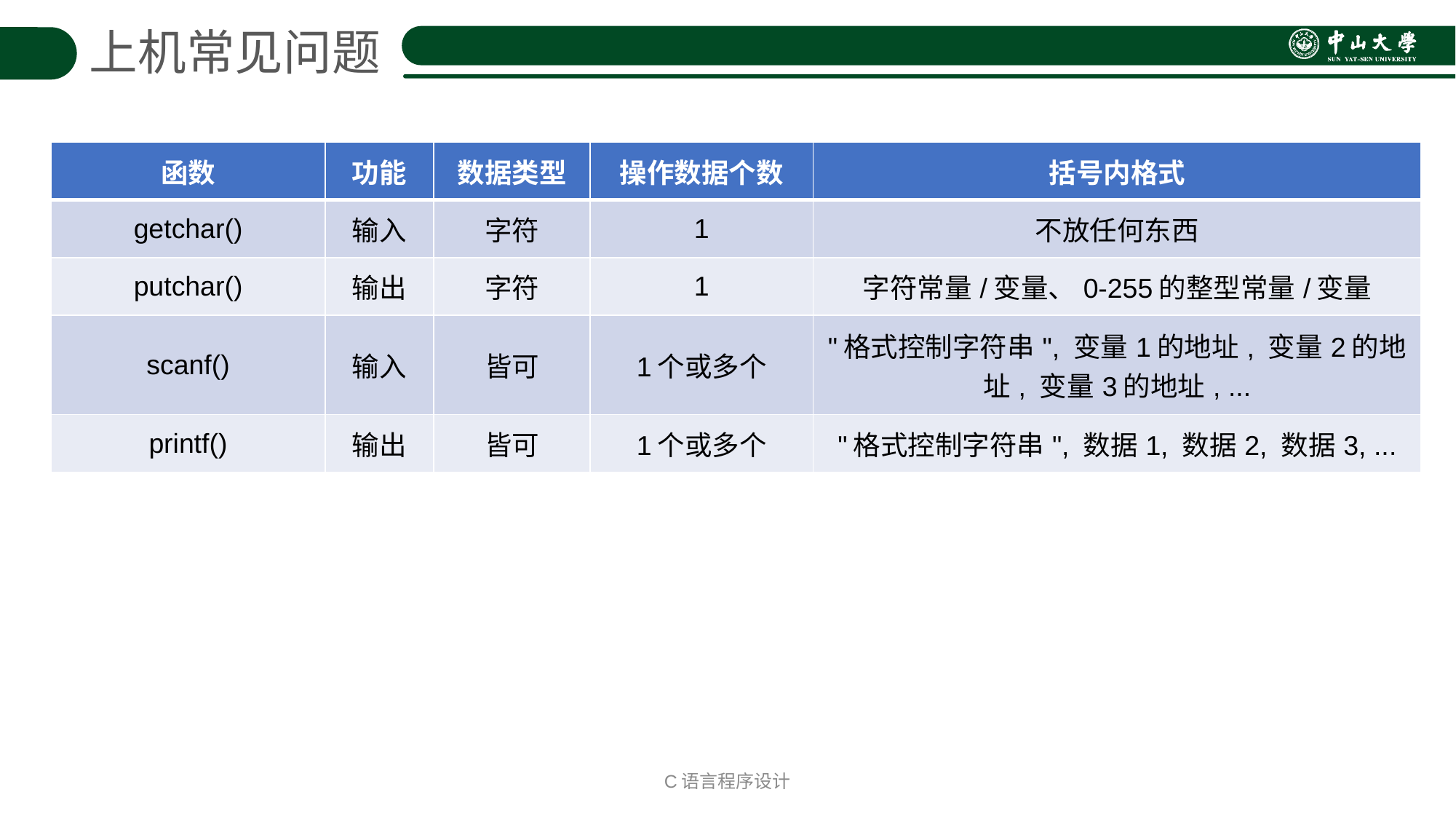

上机常见问题
| 函数 | 功能 | 数据类型 | 操作数据个数 | 括号内格式 |
| --- | --- | --- | --- | --- |
| getchar() | 输入 | 字符 | 1 | 不放任何东西 |
| putchar() | 输出 | 字符 | 1 | 字符常量/变量、0-255的整型常量/变量 |
| scanf() | 输入 | 皆可 | 1个或多个 | "格式控制字符串", 变量1的地址, 变量2的地址, 变量3的地址, ... |
| printf() | 输出 | 皆可 | 1个或多个 | "格式控制字符串", 数据1, 数据2, 数据3, ... |

C语言程序设计
13